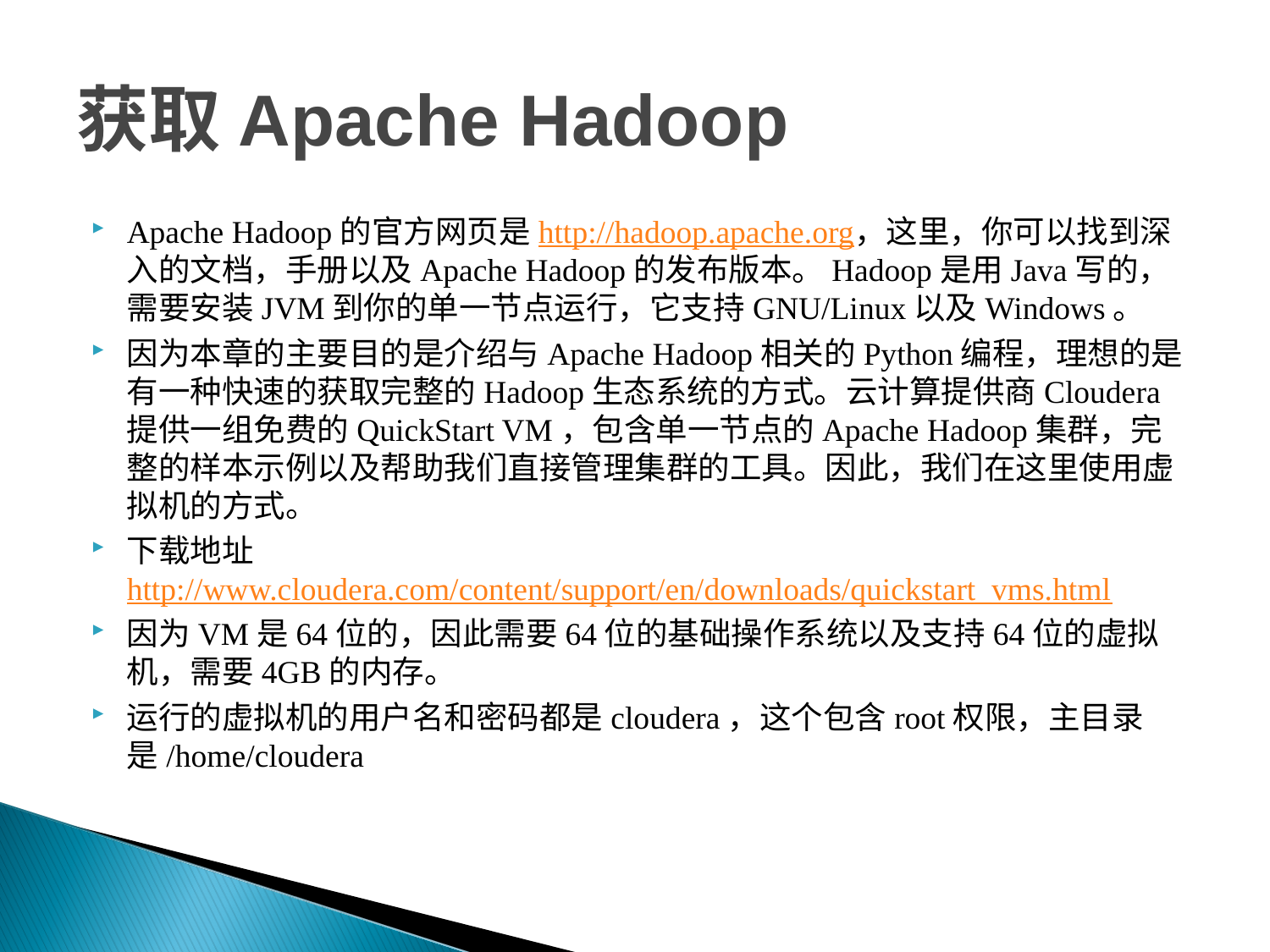

# 获取Apache Hadoop
Apache Hadoop的官方网页是http://hadoop.apache.org，这里，你可以找到深入的文档，手册以及Apache Hadoop的发布版本。Hadoop是用Java写的，需要安装JVM到你的单一节点运行，它支持GNU/Linux以及Windows。
因为本章的主要目的是介绍与Apache Hadoop相关的Python编程，理想的是有一种快速的获取完整的Hadoop生态系统的方式。云计算提供商Cloudera提供一组免费的QuickStart VM，包含单一节点的Apache Hadoop集群，完整的样本示例以及帮助我们直接管理集群的工具。因此，我们在这里使用虚拟机的方式。
下载地址http://www.cloudera.com/content/support/en/downloads/quickstart_vms.html
因为VM是64位的，因此需要64位的基础操作系统以及支持64位的虚拟机，需要4GB的内存。
运行的虚拟机的用户名和密码都是cloudera，这个包含root权限，主目录是/home/cloudera